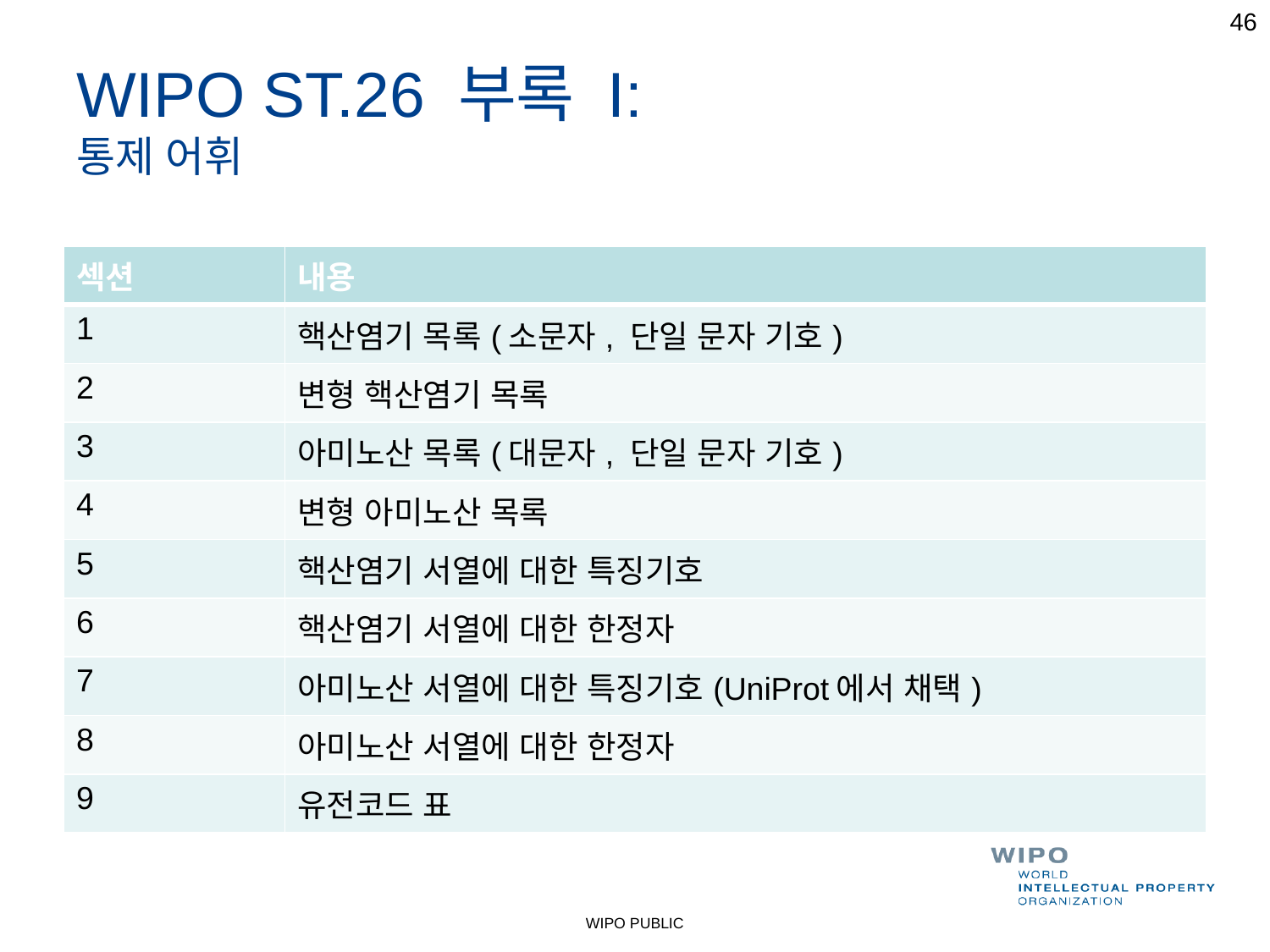

46
# WIPO ST.26 부록 I: 통제 어휘
| 섹션 | 내용 |
| --- | --- |
| 1 | 핵산염기 목록(소문자, 단일 문자 기호) |
| 2 | 변형 핵산염기 목록 |
| 3 | 아미노산 목록(대문자, 단일 문자 기호) |
| 4 | 변형 아미노산 목록 |
| 5 | 핵산염기 서열에 대한 특징기호 |
| 6 | 핵산염기 서열에 대한 한정자 |
| 7 | 아미노산 서열에 대한 특징기호(UniProt에서 채택) |
| 8 | 아미노산 서열에 대한 한정자 |
| 9 | 유전코드 표 |